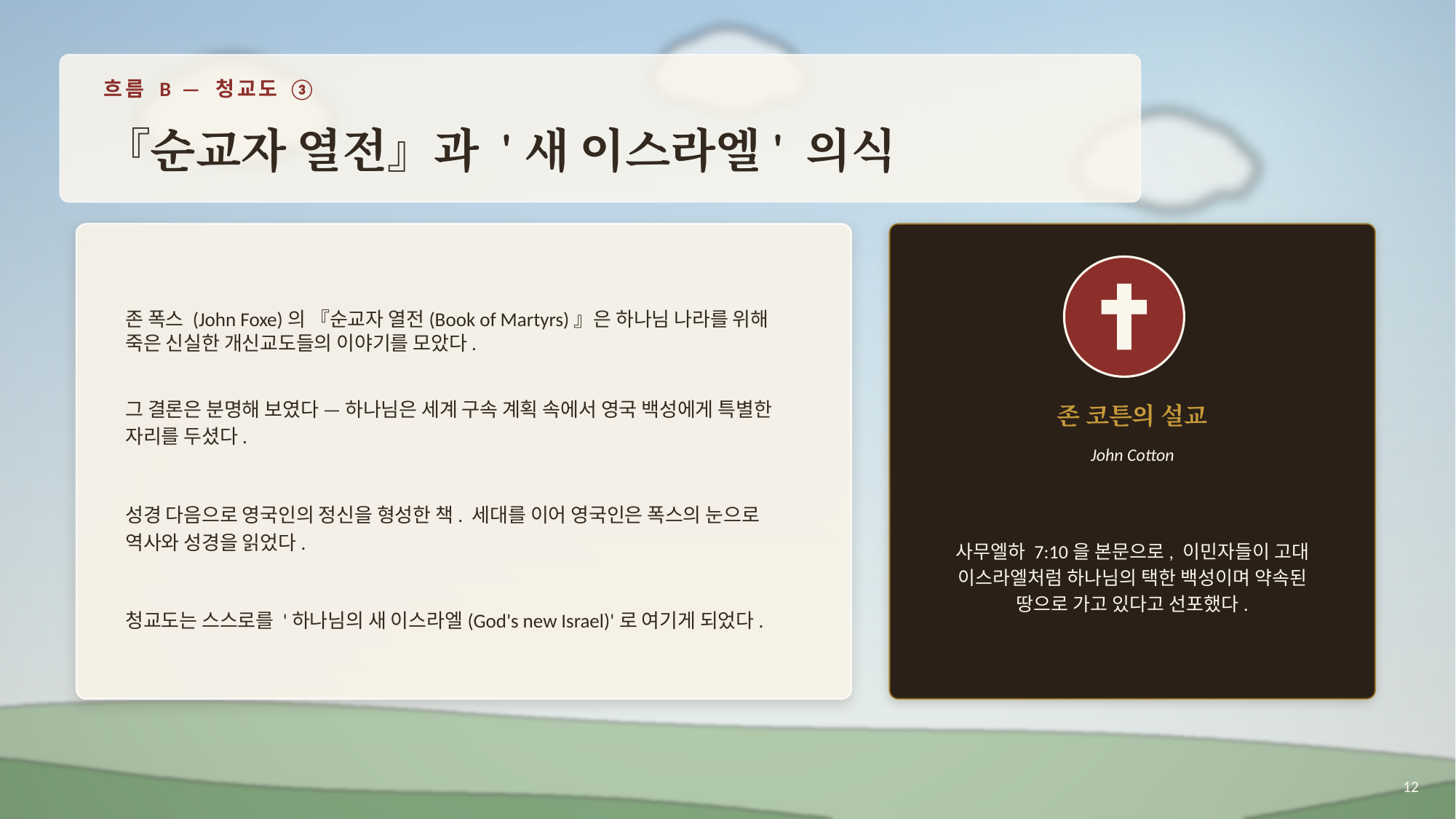

흐름 B — 청교도 ③
『순교자 열전』과 '새 이스라엘' 의식

존 폭스 (John Foxe)의 『순교자 열전(Book of Martyrs)』은 하나님 나라를 위해 죽은 신실한 개신교도들의 이야기를 모았다.

그 결론은 분명해 보였다 — 하나님은 세계 구속 계획 속에서 영국 백성에게 특별한 자리를 두셨다.

성경 다음으로 영국인의 정신을 형성한 책. 세대를 이어 영국인은 폭스의 눈으로 역사와 성경을 읽었다.

청교도는 스스로를 '하나님의 새 이스라엘(God's new Israel)'로 여기게 되었다.

존 코튼의 설교
John Cotton
사무엘하 7:10을 본문으로, 이민자들이 고대 이스라엘처럼 하나님의 택한 백성이며 약속된 땅으로 가고 있다고 선포했다.
12